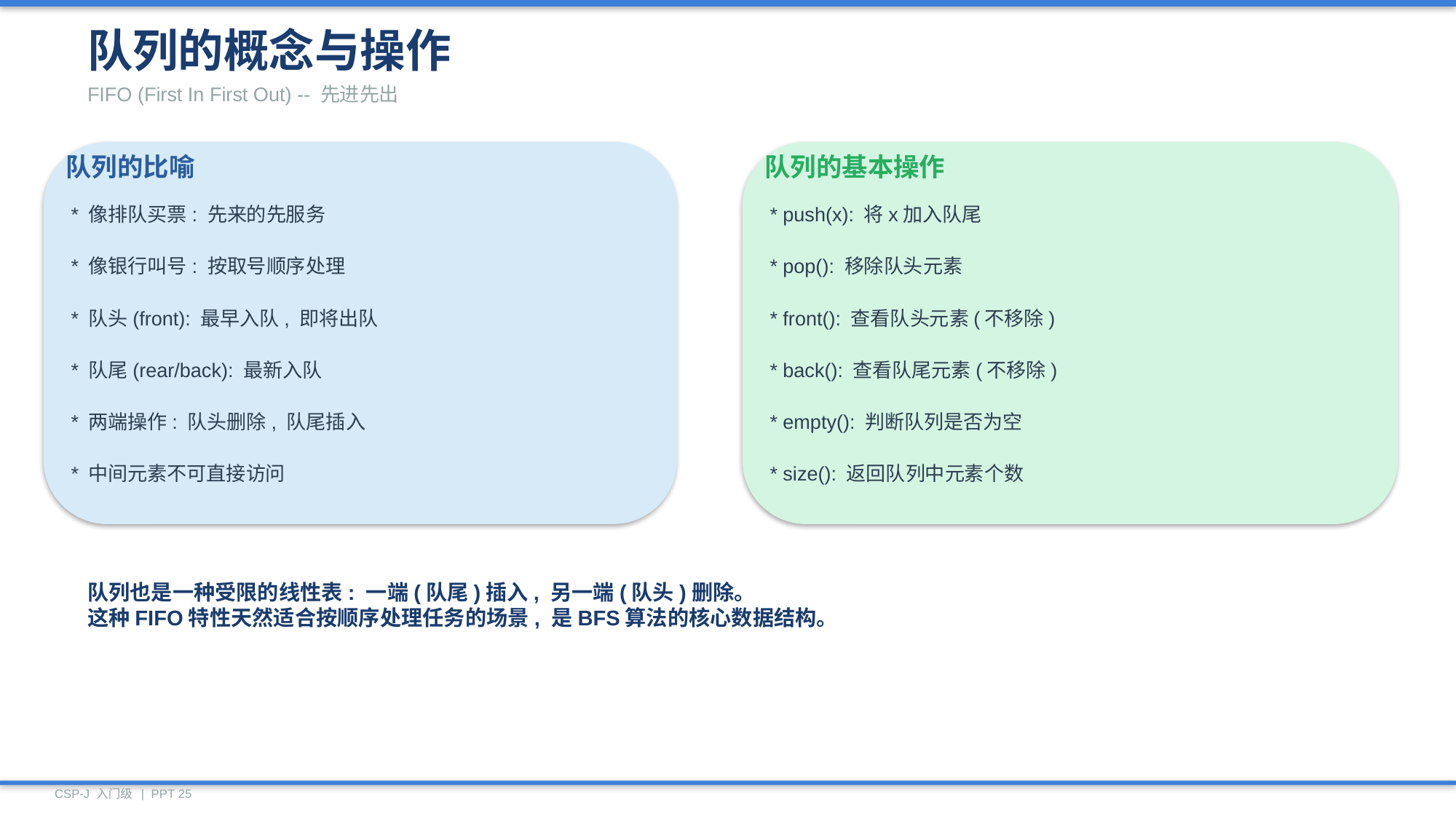

队列的概念与操作
FIFO (First In First Out) -- 先进先出

队列的比喻
队列的基本操作
* 像排队买票: 先来的先服务
* push(x): 将x加入队尾
* 像银行叫号: 按取号顺序处理
* pop(): 移除队头元素
* 队头(front): 最早入队, 即将出队
* front(): 查看队头元素(不移除)
* 队尾(rear/back): 最新入队
* back(): 查看队尾元素(不移除)
* 两端操作: 队头删除, 队尾插入
* empty(): 判断队列是否为空
* 中间元素不可直接访问
* size(): 返回队列中元素个数
队列也是一种受限的线性表: 一端(队尾)插入, 另一端(队头)删除。
这种FIFO特性天然适合按顺序处理任务的场景, 是BFS算法的核心数据结构。

CSP-J 入门级  |  PPT 25